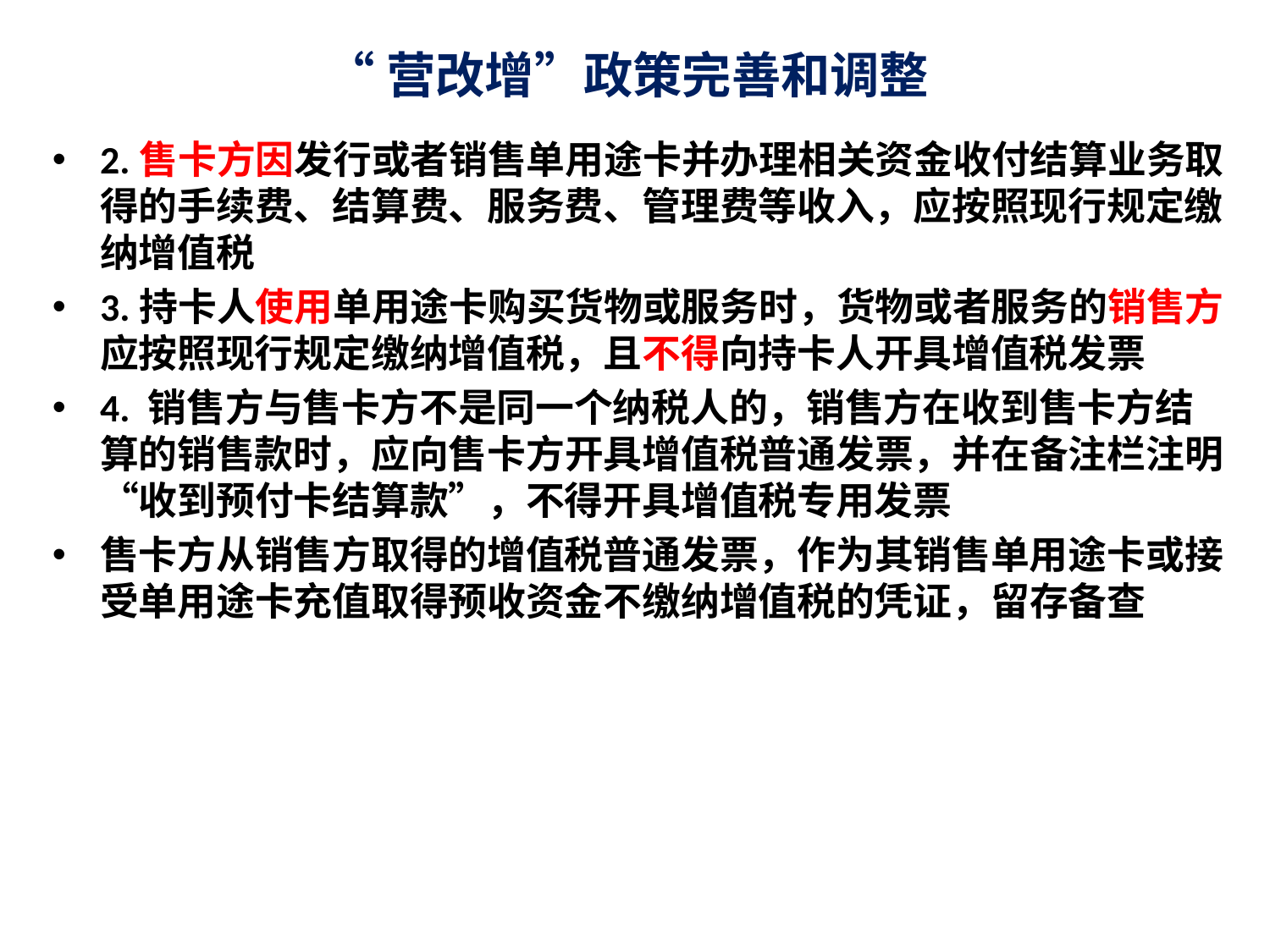

# “营改增”政策完善和调整
2.售卡方因发行或者销售单用途卡并办理相关资金收付结算业务取得的手续费、结算费、服务费、管理费等收入，应按照现行规定缴纳增值税
3.持卡人使用单用途卡购买货物或服务时，货物或者服务的销售方应按照现行规定缴纳增值税，且不得向持卡人开具增值税发票
4. 销售方与售卡方不是同一个纳税人的，销售方在收到售卡方结算的销售款时，应向售卡方开具增值税普通发票，并在备注栏注明“收到预付卡结算款”，不得开具增值税专用发票
售卡方从销售方取得的增值税普通发票，作为其销售单用途卡或接受单用途卡充值取得预收资金不缴纳增值税的凭证，留存备查